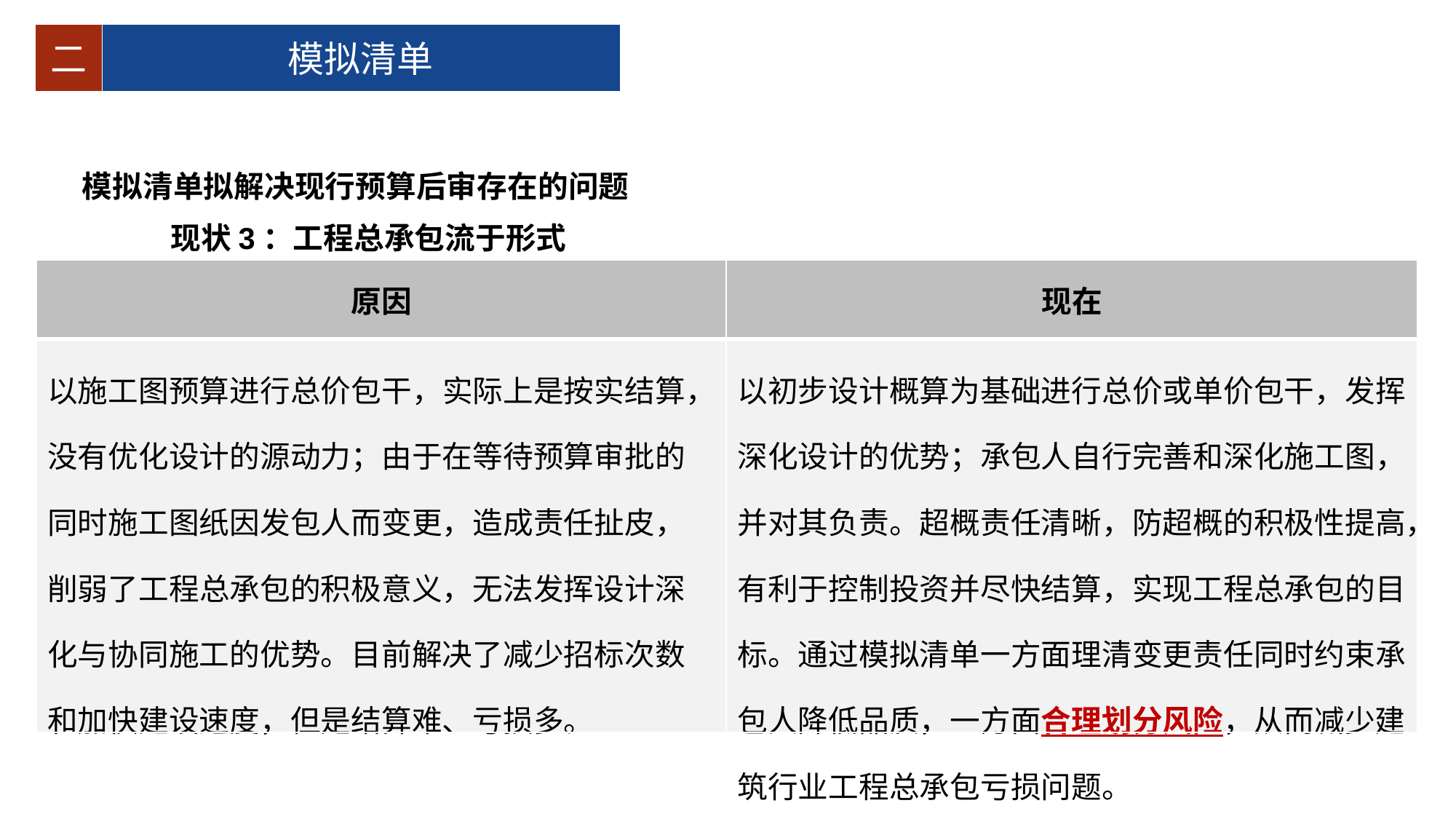

二
模拟清单
模拟清单拟解决现行预算后审存在的问题
现状3：工程总承包流于形式
| 原因 | 现在 |
| --- | --- |
| 以施工图预算进行总价包干，实际上是按实结算，没有优化设计的源动力；由于在等待预算审批的同时施工图纸因发包人而变更，造成责任扯皮，削弱了工程总承包的积极意义，无法发挥设计深化与协同施工的优势。目前解决了减少招标次数和加快建设速度，但是结算难、亏损多。 | 以初步设计概算为基础进行总价或单价包干，发挥深化设计的优势；承包人自行完善和深化施工图，并对其负责。超概责任清晰，防超概的积极性提高，有利于控制投资并尽快结算，实现工程总承包的目标。通过模拟清单一方面理清变更责任同时约束承包人降低品质，一方面合理划分风险，从而减少建筑行业工程总承包亏损问题。 |